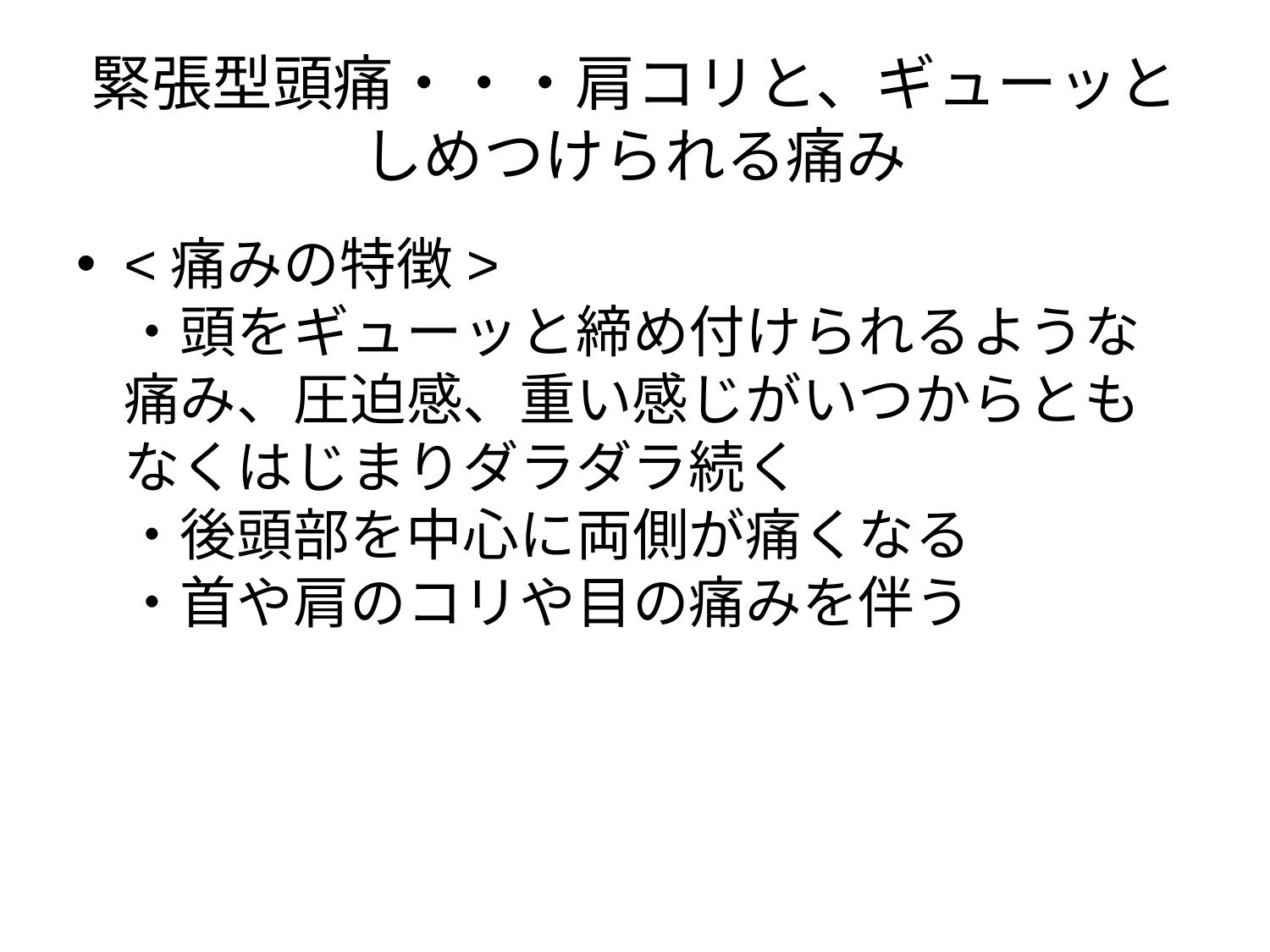

# 緊張型頭痛・・・肩コリと、ギューッとしめつけられる痛み
<痛みの特徴>
・頭をギューッと締め付けられるような痛み、圧迫感、重い感じがいつからともなくはじまりダラダラ続く
・後頭部を中心に両側が痛くなる
・首や肩のコリや目の痛みを伴う